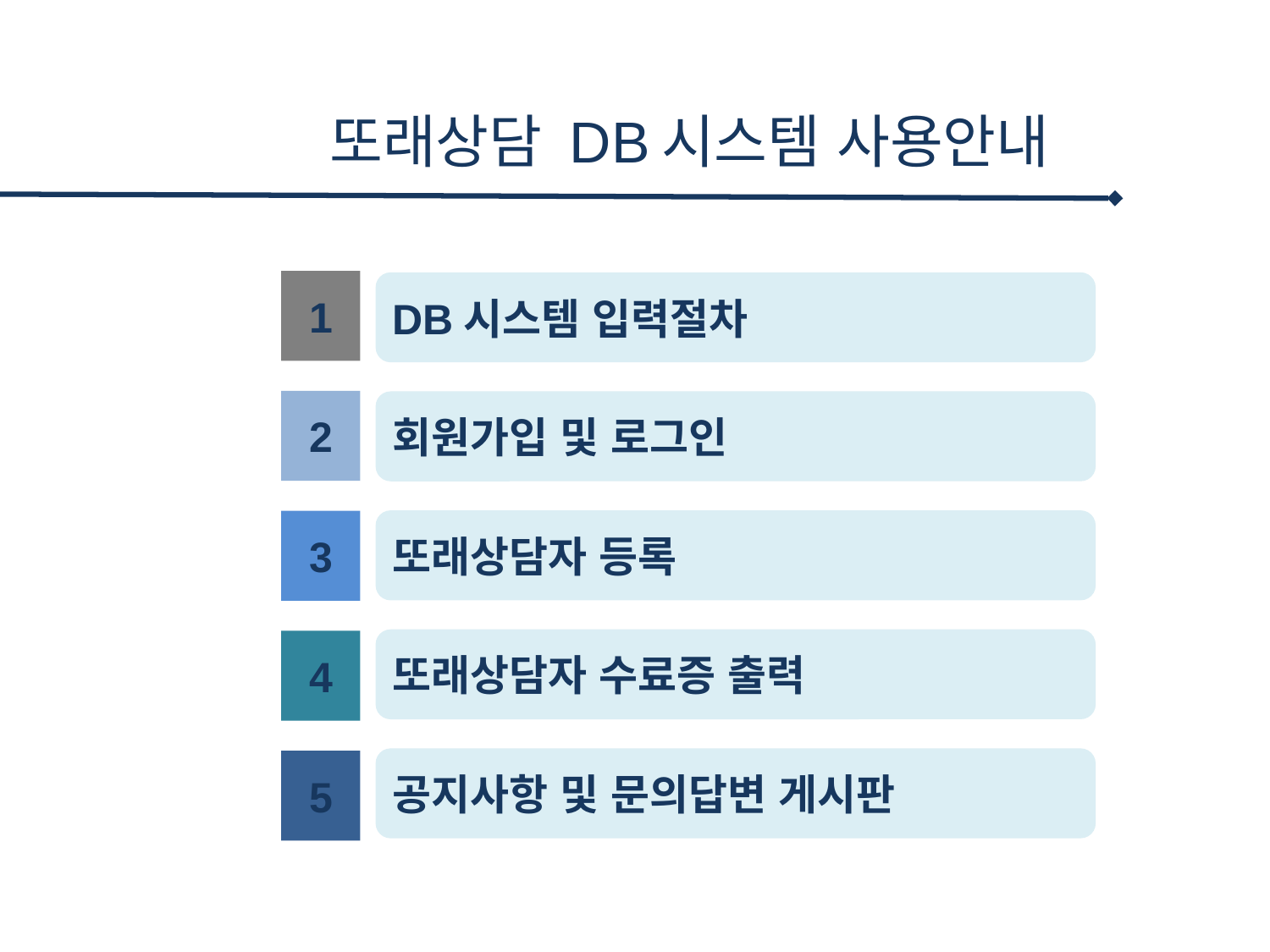

또래상담 DB시스템 사용안내
1
DB시스템 입력절차
2
회원가입 및 로그인
또래상담자 등록
3
또래상담자 수료증 출력
4
공지사항 및 문의답변 게시판
5